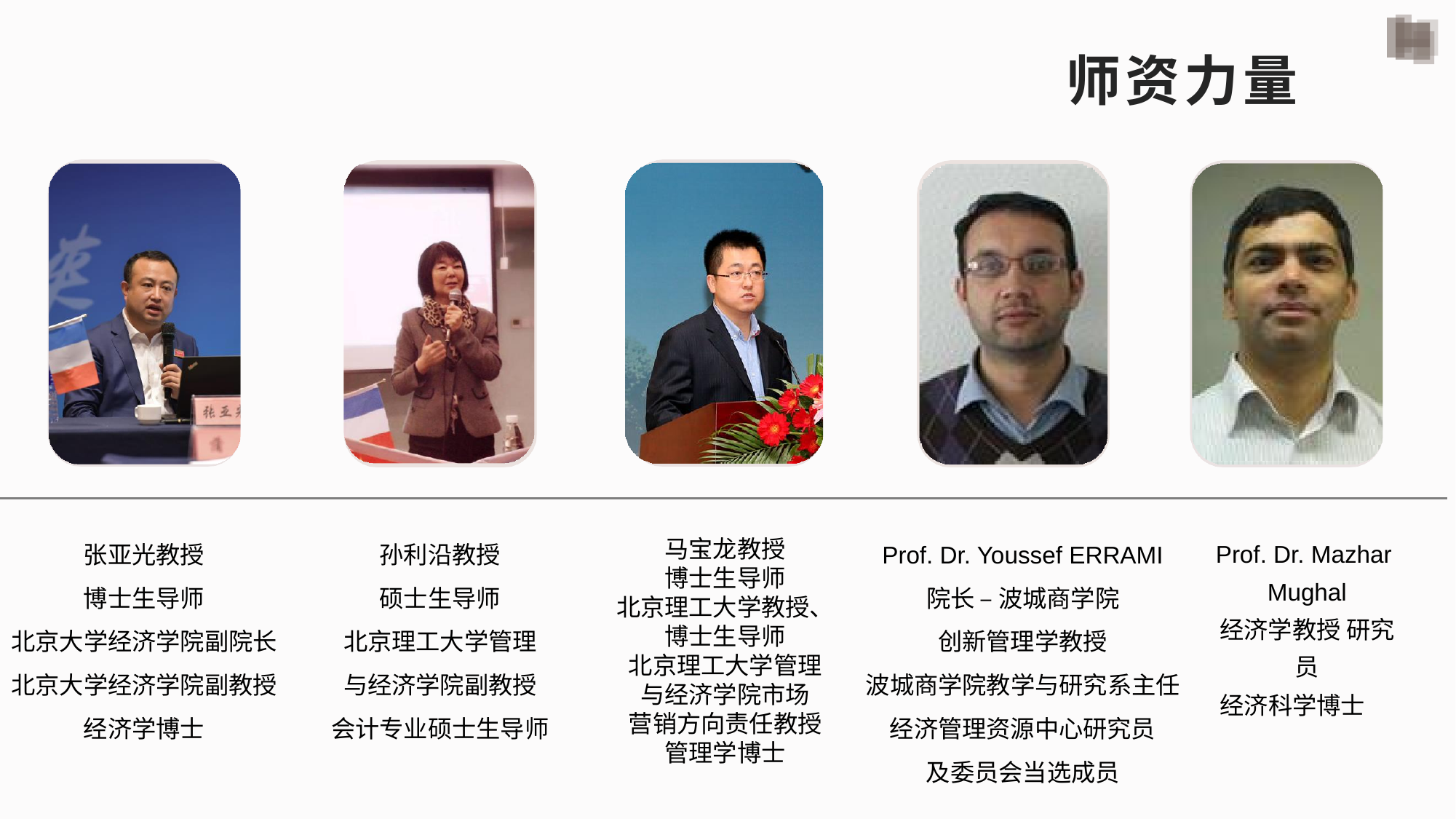

# 师资力量

单击此处添 加文本具体 内容
单击此处添 加文本具体 内容
单击此处添
加文本具体 内容
单击此处添
加文本具体 内容
单击此处添
加文本具体
内容

张亚光教授
博士生导师
北京大学经济学院副院长
北京大学经济学院副教授
经济学博士
孙利沿教授
硕士生导师
北京理工大学管理
与经济学院副教授
会计专业硕士生导师
Prof. Dr. Youssef ERRAMI
院长 – 波城商学院
创新管理学教授
波城商学院教学与研究系主任
经济管理资源中心研究员
及委员会当选成员
马宝龙教授
博士生导师
北京理工大学教授、
博士生导师
北京理工大学管理
与经济学院市场
营销方向责任教授
管理学博士
Prof. Dr. Mazhar  Mughal
经济学教授 研究员
经济科学博士